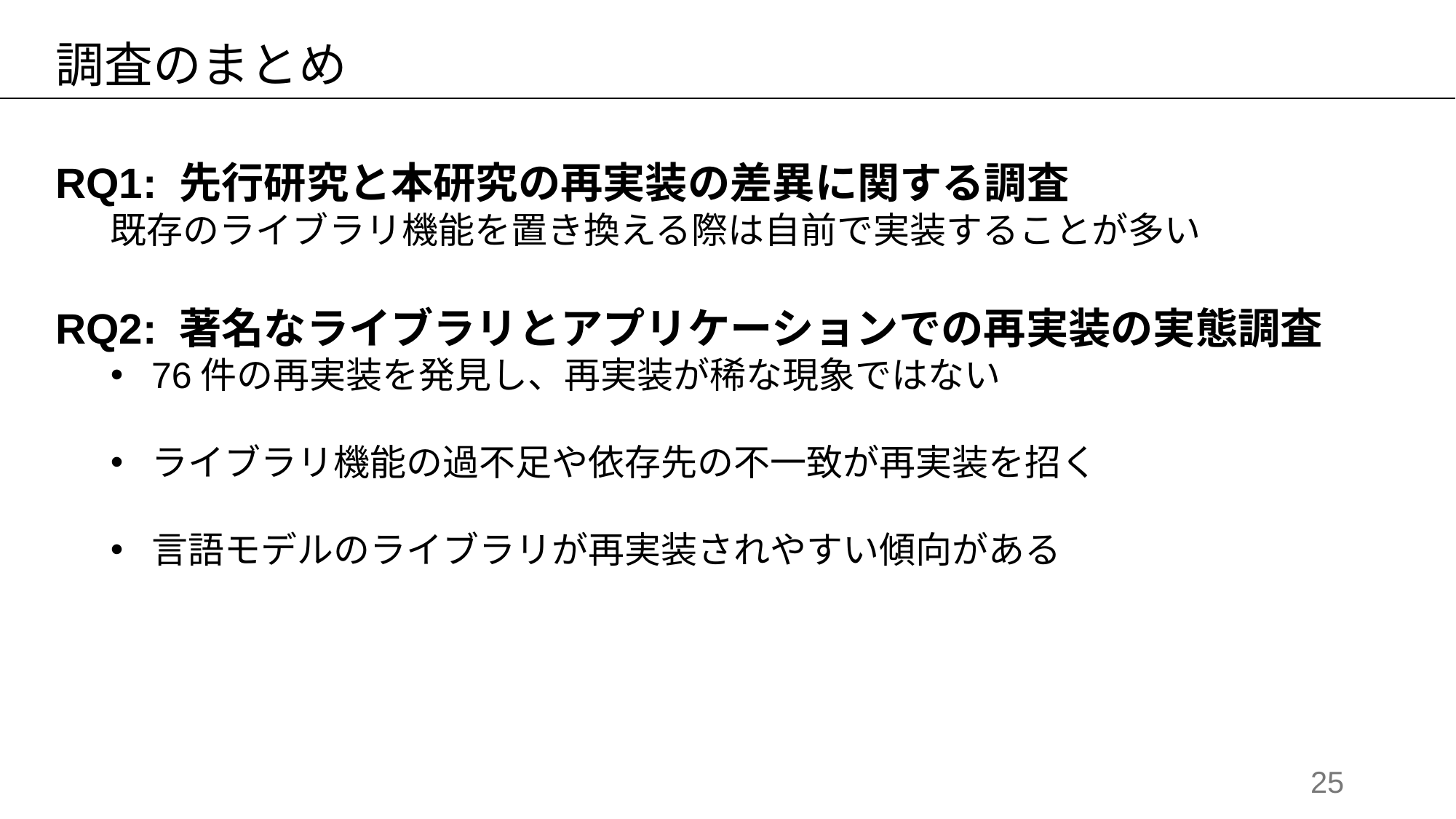

調査のまとめ
RQ1: 先行研究と本研究の再実装の差異に関する調査
既存のライブラリ機能を置き換える際は自前で実装することが多い

RQ2: 著名なライブラリとアプリケーションでの再実装の実態調査
76件の再実装を発見し、再実装が稀な現象ではない

ライブラリ機能の過不足や依存先の不一致が再実装を招く

言語モデルのライブラリが再実装されやすい傾向がある
25